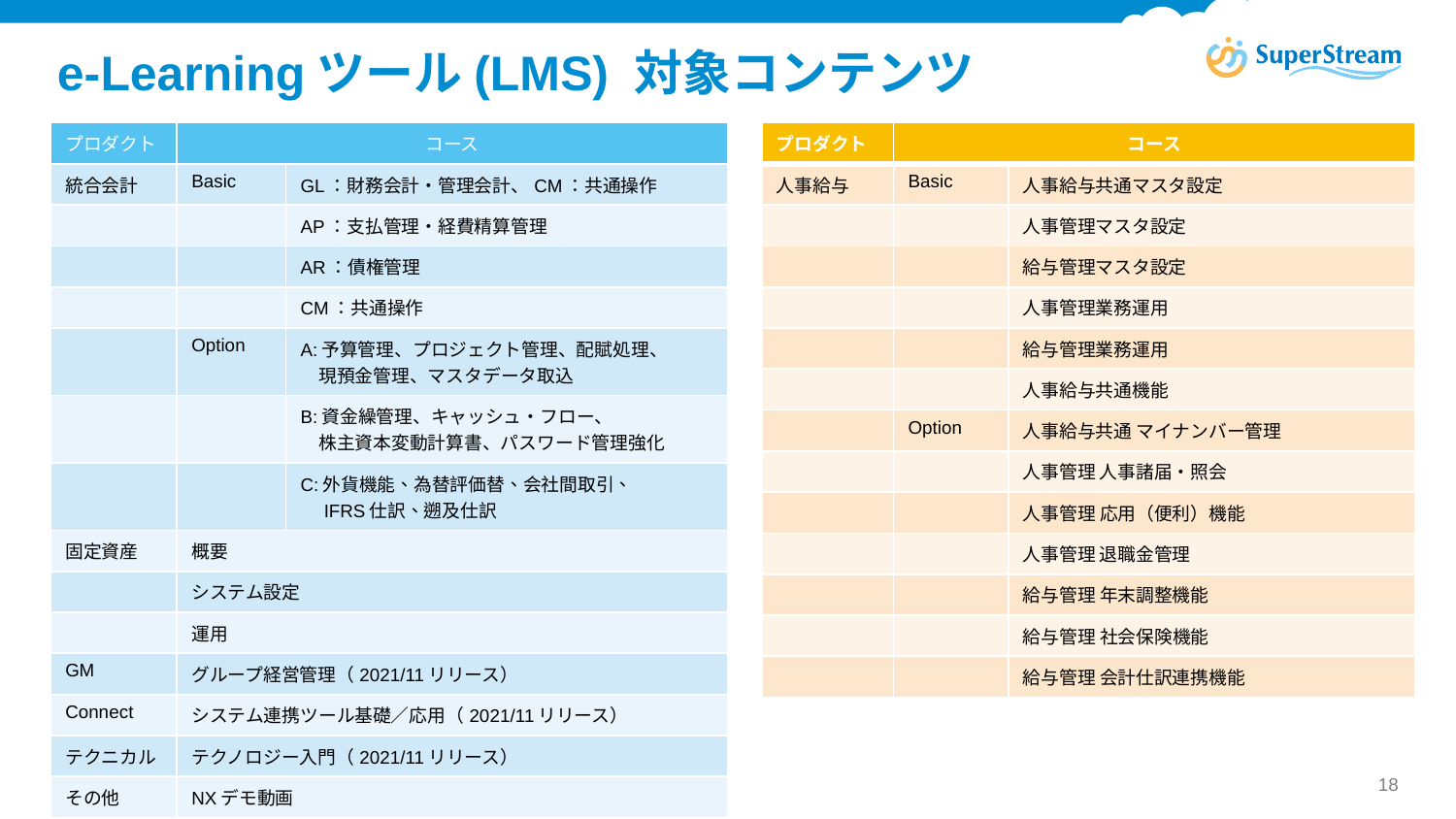

# e-Learningツール(LMS) 対象コンテンツ
| プロダクト | コース |  |
| --- | --- | --- |
| 統合会計 | Basic | GL：財務会計・管理会計、CM：共通操作 |
|  |  | AP：支払管理・経費精算管理 |
|  |  | AR：債権管理 |
|  |  | CM：共通操作 |
|  | Option | A:予算管理、プロジェクト管理、配賦処理、 　現預金管理、マスタデータ取込 |
|  |  | B:資金繰管理、キャッシュ・フロー、 　株主資本変動計算書、パスワード管理強化 |
|  |  | C:外貨機能、為替評価替、会社間取引、 　IFRS仕訳、遡及仕訳 |
| 固定資産 | 概要 |  |
|  | システム設定 |  |
|  | 運用 |  |
| GM | グループ経営管理（2021/11リリース） |  |
| Connect | システム連携ツール基礎／応用（2021/11リリース） |  |
| テクニカル | テクノロジー入門（2021/11リリース） |  |
| その他 | NXデモ動画 |  |
| プロダクト | コース |  |
| --- | --- | --- |
| 人事給与 | Basic | 人事給与共通マスタ設定 |
|  |  | 人事管理マスタ設定 |
|  |  | 給与管理マスタ設定 |
|  |  | 人事管理業務運用 |
|  |  | 給与管理業務運用 |
|  |  | 人事給与共通機能 |
|  | Option | 人事給与共通 マイナンバー管理 |
|  |  | 人事管理 人事諸届・照会 |
|  |  | 人事管理 応用（便利）機能 |
|  |  | 人事管理 退職金管理 |
|  |  | 給与管理 年末調整機能 |
|  |  | 給与管理 社会保険機能 |
|  |  | 給与管理 会計仕訳連携機能 |
©2026 Canon IT Solutions Inc. All rights reserved.
18